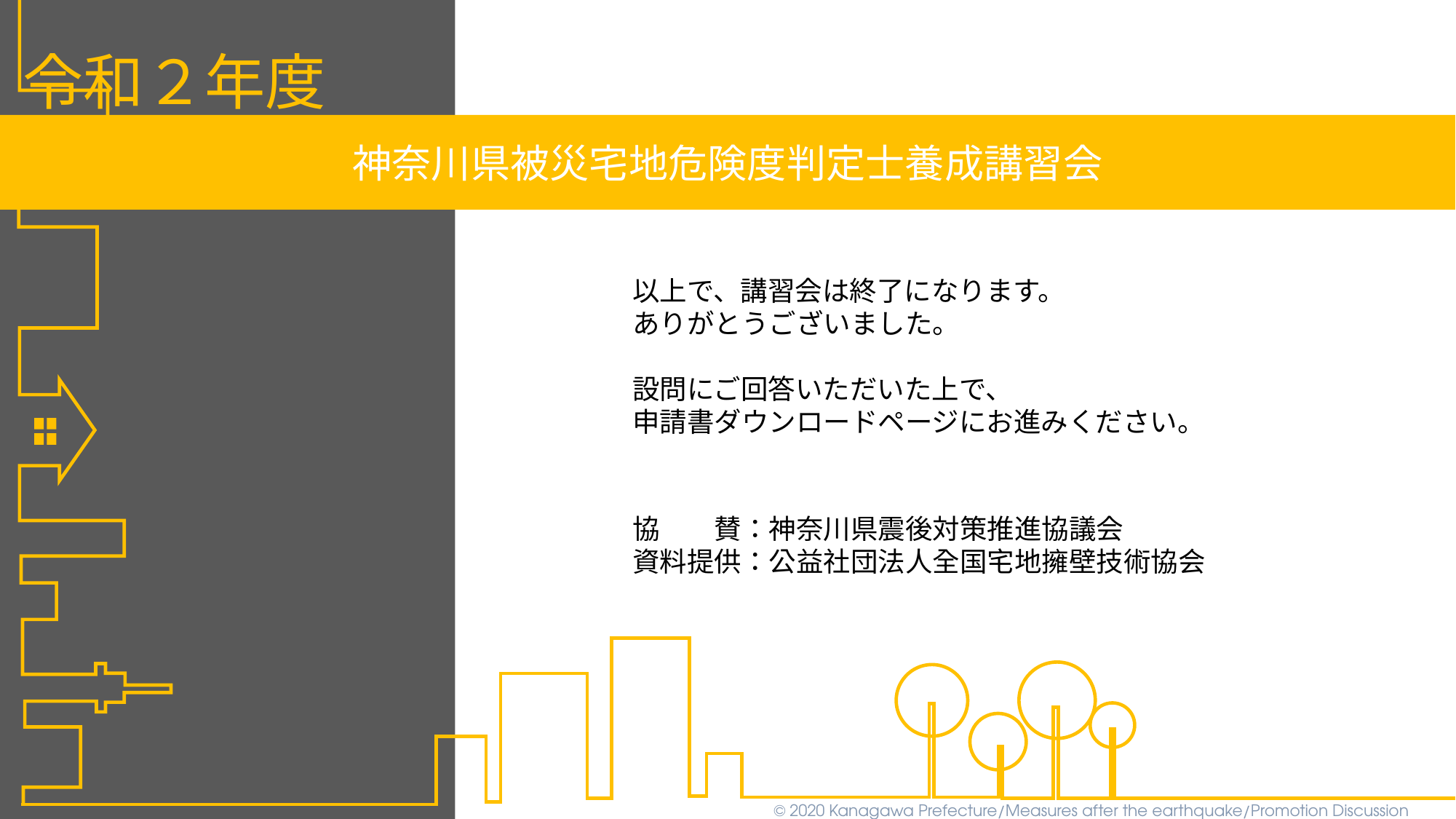

令和２年度
神奈川県被災宅地危険度判定士養成講習会
以上で、講習会は終了になります。
ありがとうございました。

設問にご回答いただいた上で、
申請書ダウンロードページにお進みください。

協　　賛：神奈川県震後対策推進協議会
資料提供：公益社団法人全国宅地擁壁技術協会

© 2020 Kanagawa Prefecture/Measures after the earthquake/Promotion Discussion